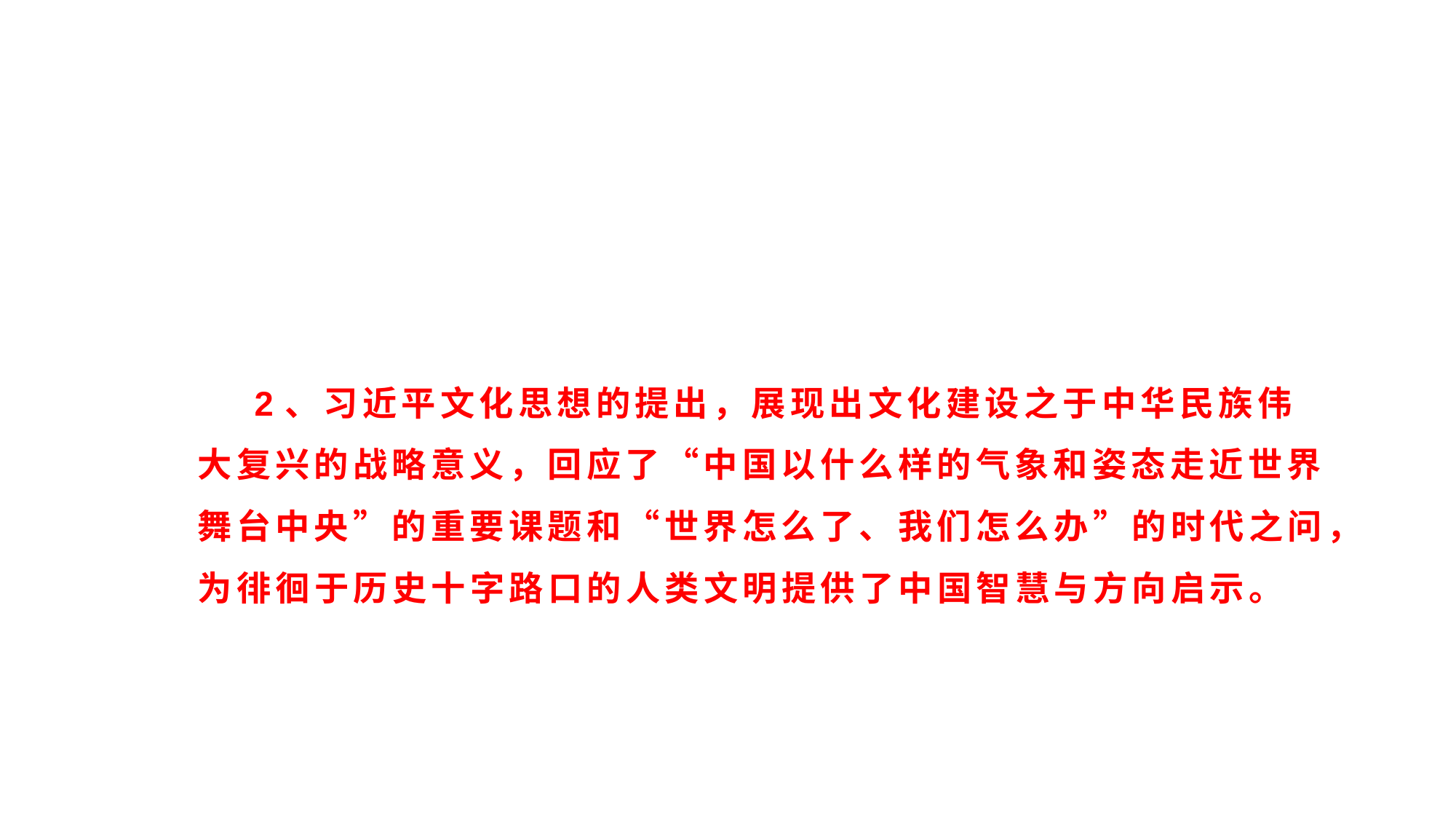

# 2、习近平文化思想的提出，展现出文化建设之于中华民族伟大复兴的战略意义，回应了“中国以什么样的气象和姿态走近世界舞台中央”的重要课题和“世界怎么了、我们怎么办”的时代之问，为徘徊于历史十字路口的人类文明提供了中国智慧与方向启示。